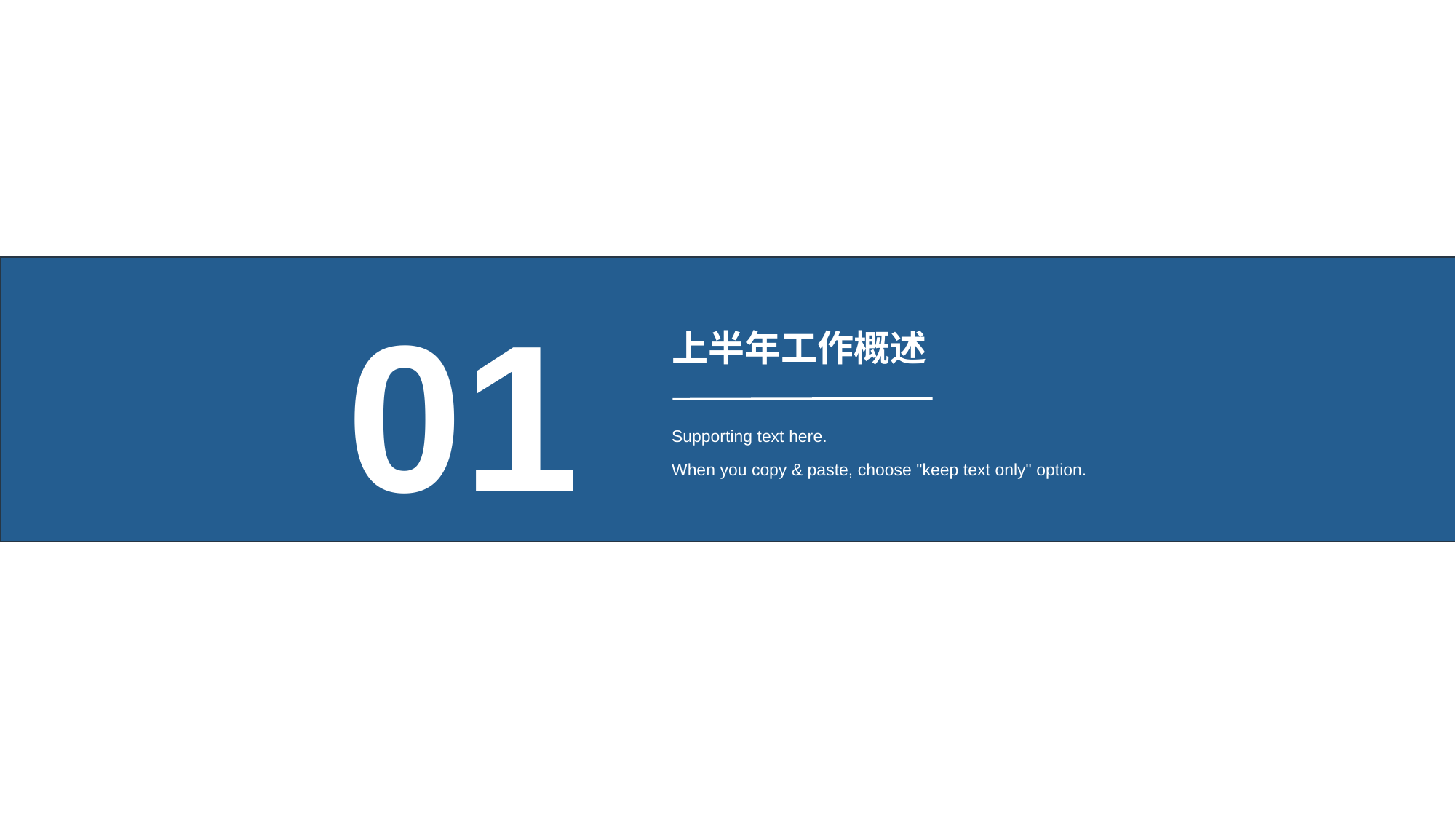

# 上半年工作概述
01
Supporting text here.
When you copy & paste, choose "keep text only" option.